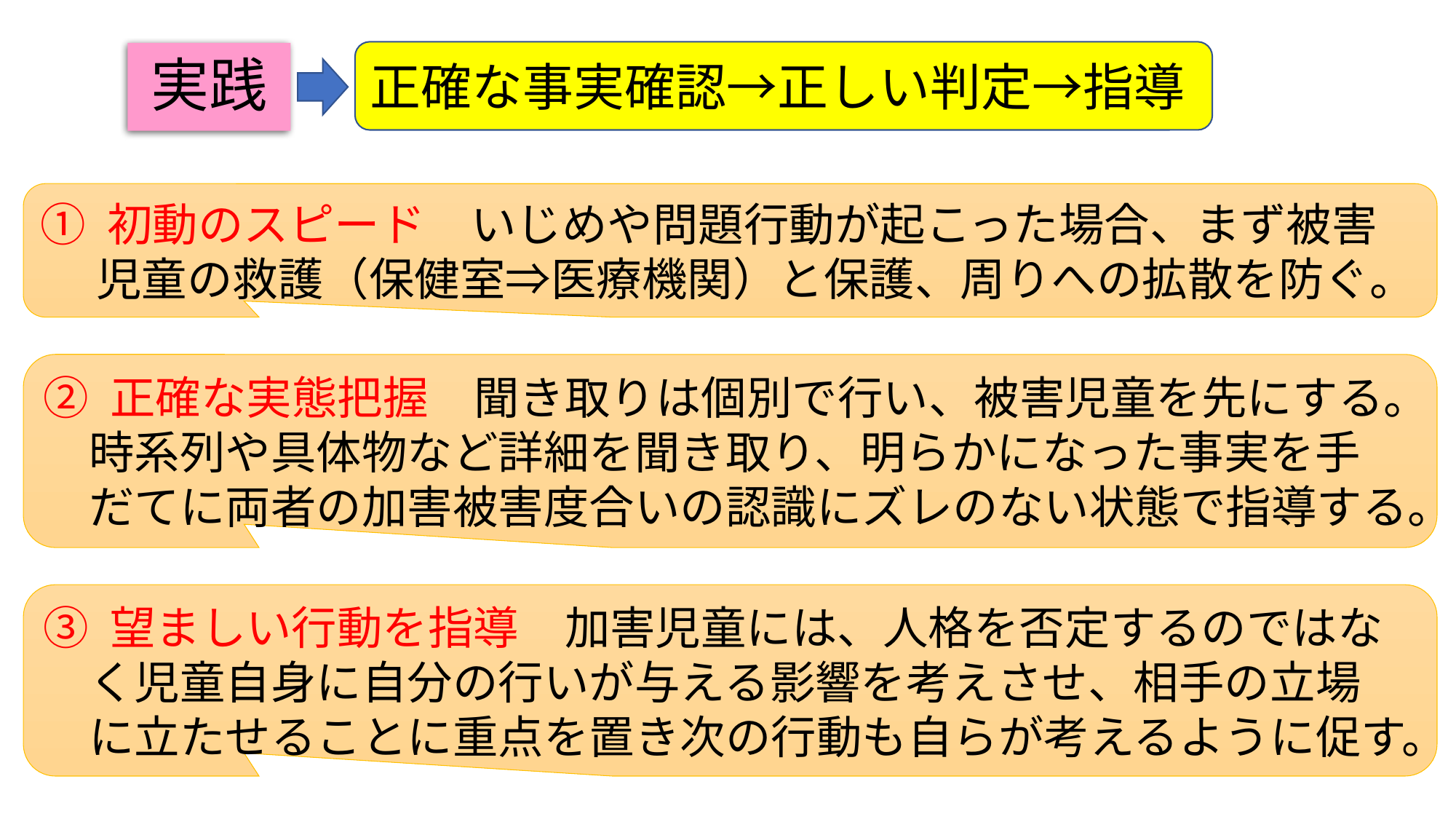

正確な事実確認→正しい判定→指導
実践

① 初動のスピード　いじめや問題行動が起こった場合、まず被害
　 児童の救護（保健室⇒医療機関）と保護、周りへの拡散を防ぐ。
② 正確な実態把握　聞き取りは個別で行い、被害児童を先にする。
　時系列や具体物など詳細を聞き取り、明らかになった事実を手
　だてに両者の加害被害度合いの認識にズレのない状態で指導する。
③ 望ましい行動を指導　加害児童には、人格を否定するのではな
　く児童自身に自分の行いが与える影響を考えさせ、相手の立場
　に立たせることに重点を置き次の行動も自らが考えるように促す。